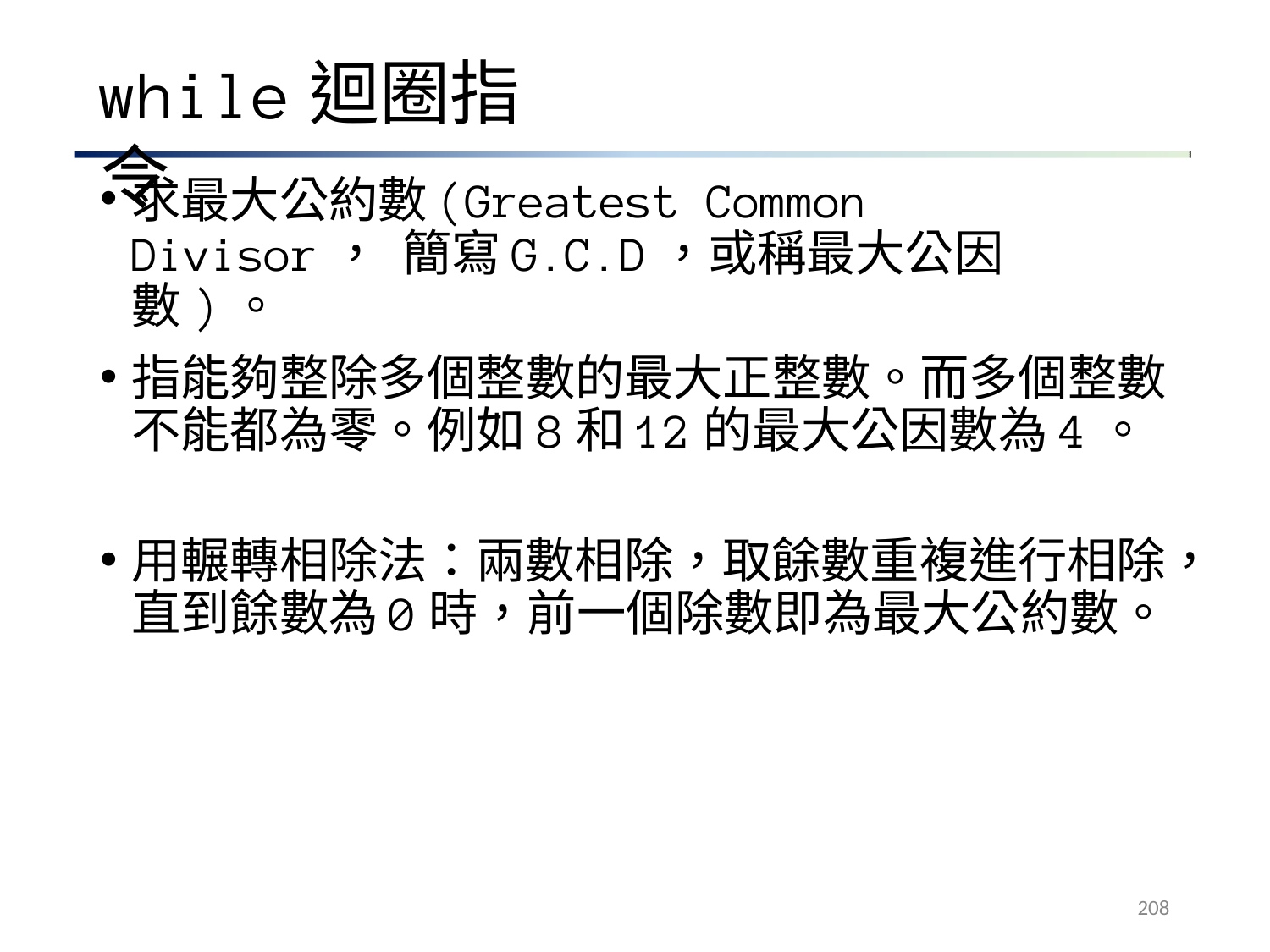

# while迴圈指令
求最大公約數(Greatest Common Divisor，  簡寫G.C.D，或稱最大公因數)。
指能夠整除多個整數的最大正整數。而多個整數 不能都為零。例如8和12的最大公因數為4。

用輾轉相除法：兩數相除，取餘數重複進行相除， 直到餘數為0時，前一個除數即為最大公約數。
208